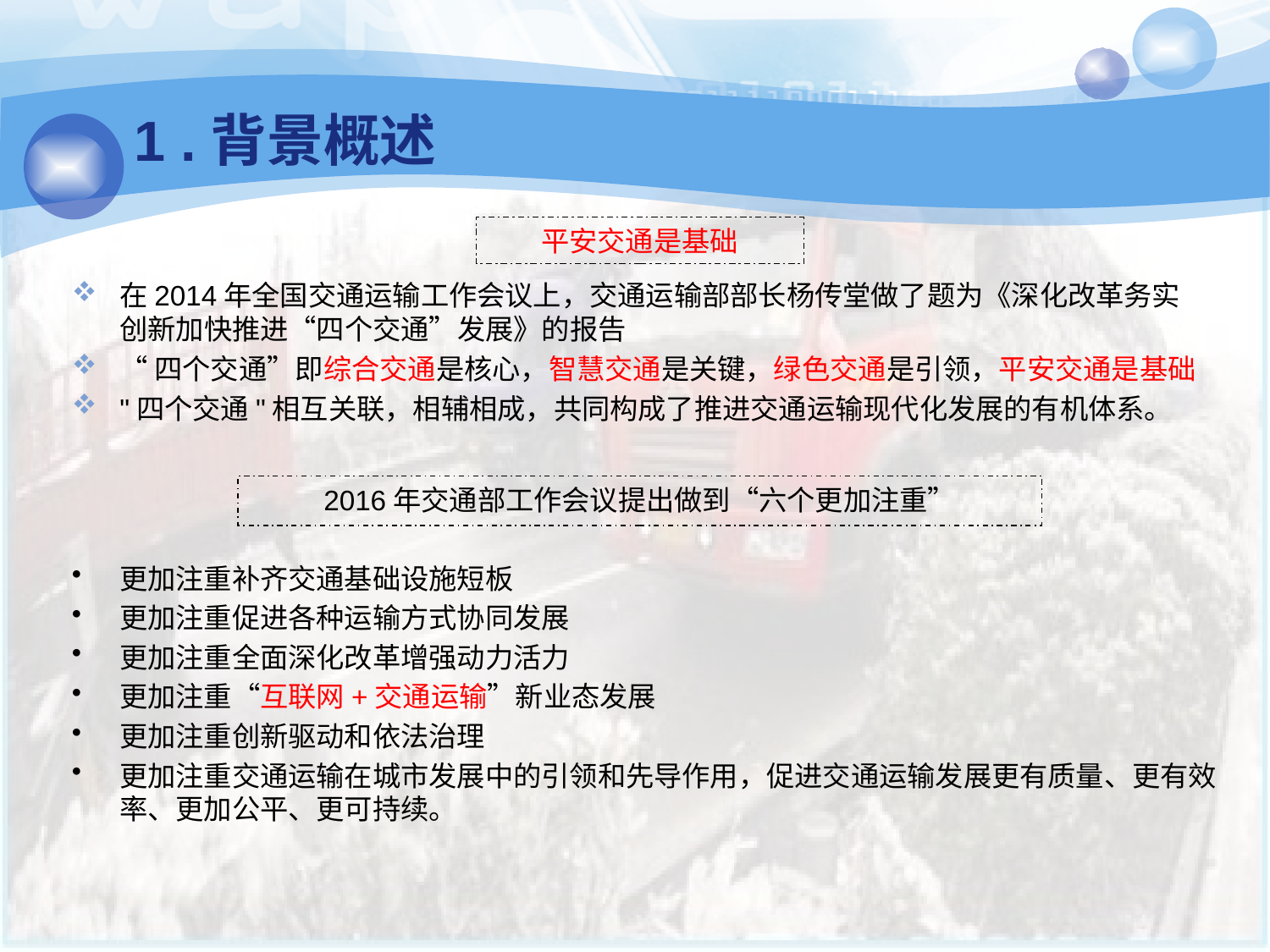

1 .背景概述
平安交通是基础

在2014年全国交通运输工作会议上，交通运输部部长杨传堂做了题为《深化改革务实创新加快推进“四个交通”发展》的报告
“四个交通”即综合交通是核心，智慧交通是关键，绿色交通是引领，平安交通是基础
"四个交通"相互关联，相辅相成，共同构成了推进交通运输现代化发展的有机体系。

2016年交通部工作会议提出做到“六个更加注重”

更加注重补齐交通基础设施短板
更加注重促进各种运输方式协同发展
更加注重全面深化改革增强动力活力
更加注重“互联网+交通运输”新业态发展
更加注重创新驱动和依法治理
更加注重交通运输在城市发展中的引领和先导作用，促进交通运输发展更有质量、更有效率、更加公平、更可持续。